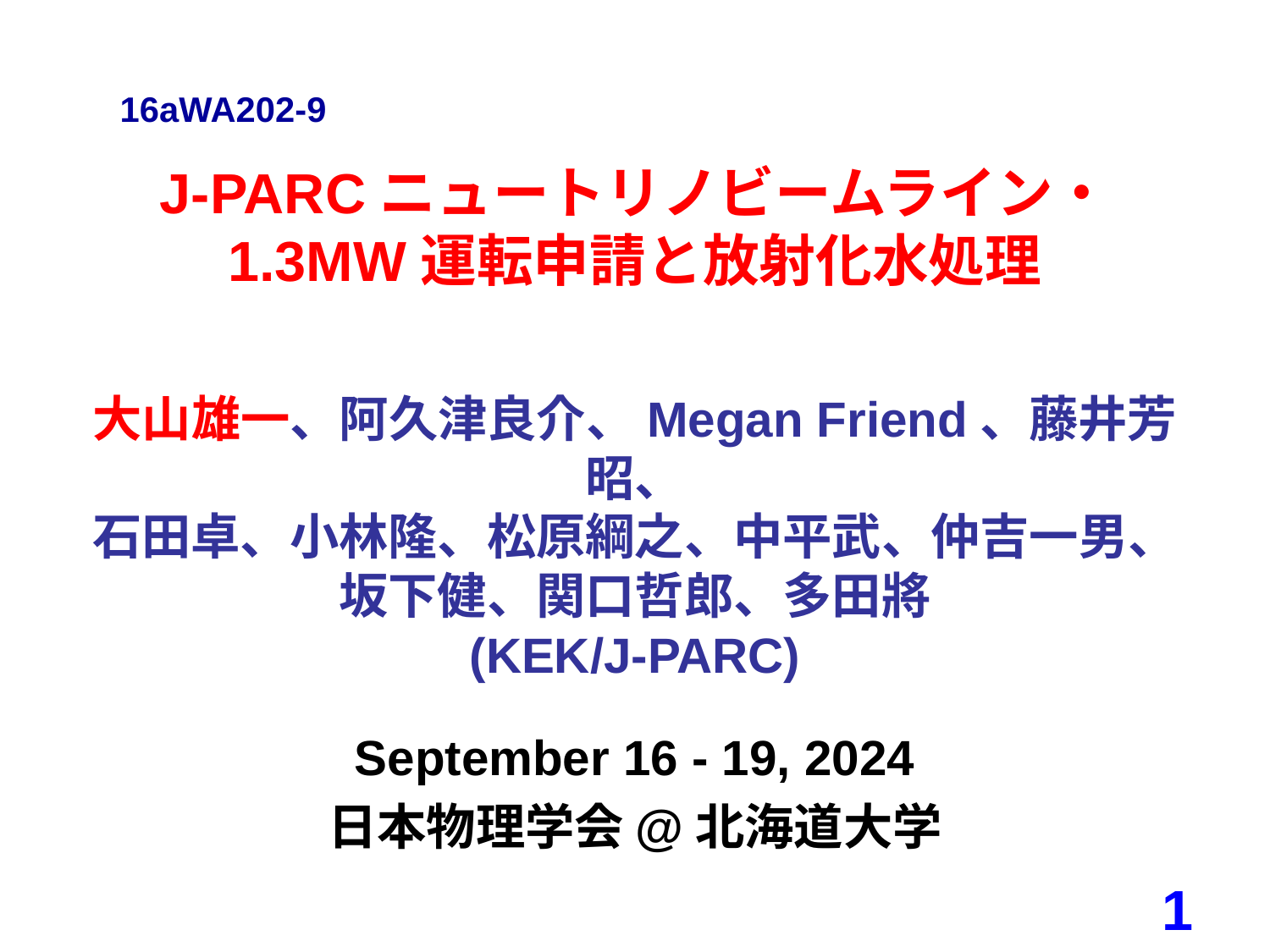

16aWA202-9
# J-PARCニュートリノビームライン・ 1.3MW運転申請と放射化水処理
大山雄一、阿久津良介、Megan Friend、藤井芳昭、
石田卓、小林隆、松原綱之、中平武、仲吉一男、
坂下健、関口哲郎、多田將
(KEK/J-PARC)
September 16 - 19, 2024
日本物理学会@北海道大学
1